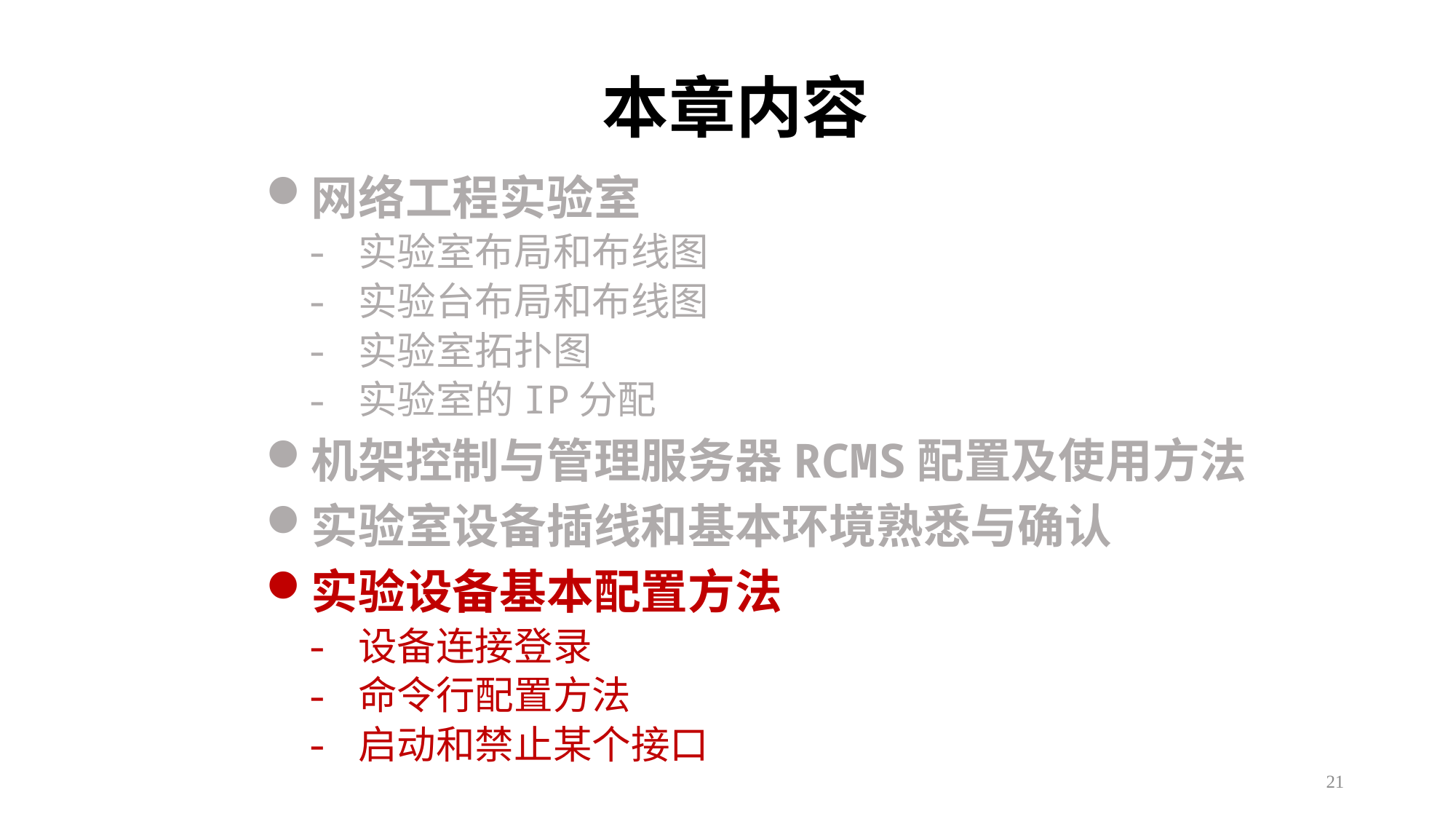

# 本章内容
网络工程实验室
实验室布局和布线图
实验台布局和布线图
实验室拓扑图
实验室的IP分配
机架控制与管理服务器RCMS配置及使用方法
实验室设备插线和基本环境熟悉与确认
实验设备基本配置方法
设备连接登录
命令行配置方法
启动和禁止某个接口

21